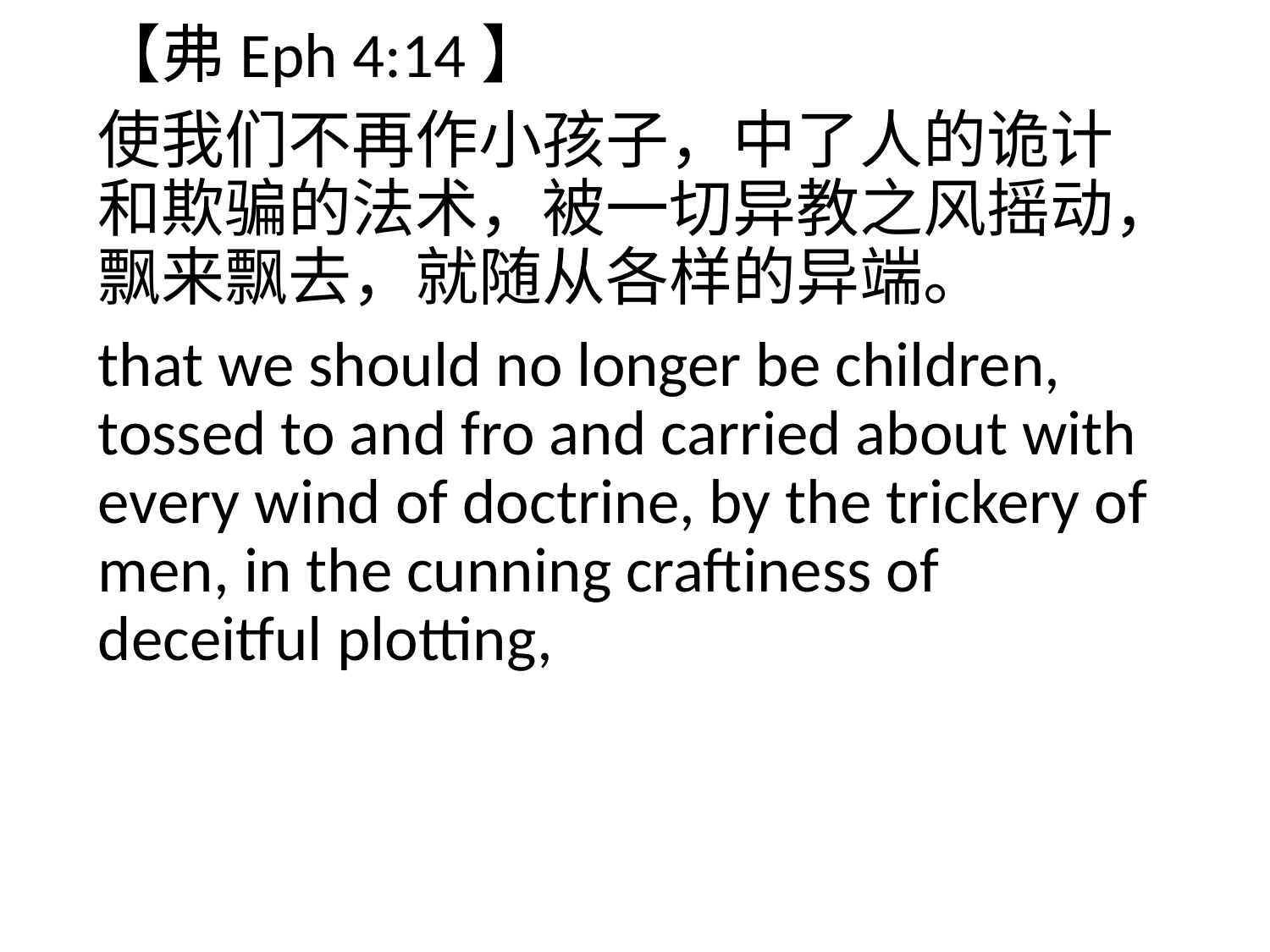

【弗Eph 4:14】
使我们不再作小孩子，中了人的诡计和欺骗的法术，被一切异教之风摇动，飘来飘去，就随从各样的异端。
that we should no longer be children, tossed to and fro and carried about with every wind of doctrine, by the trickery of men, in the cunning craftiness of deceitful plotting,